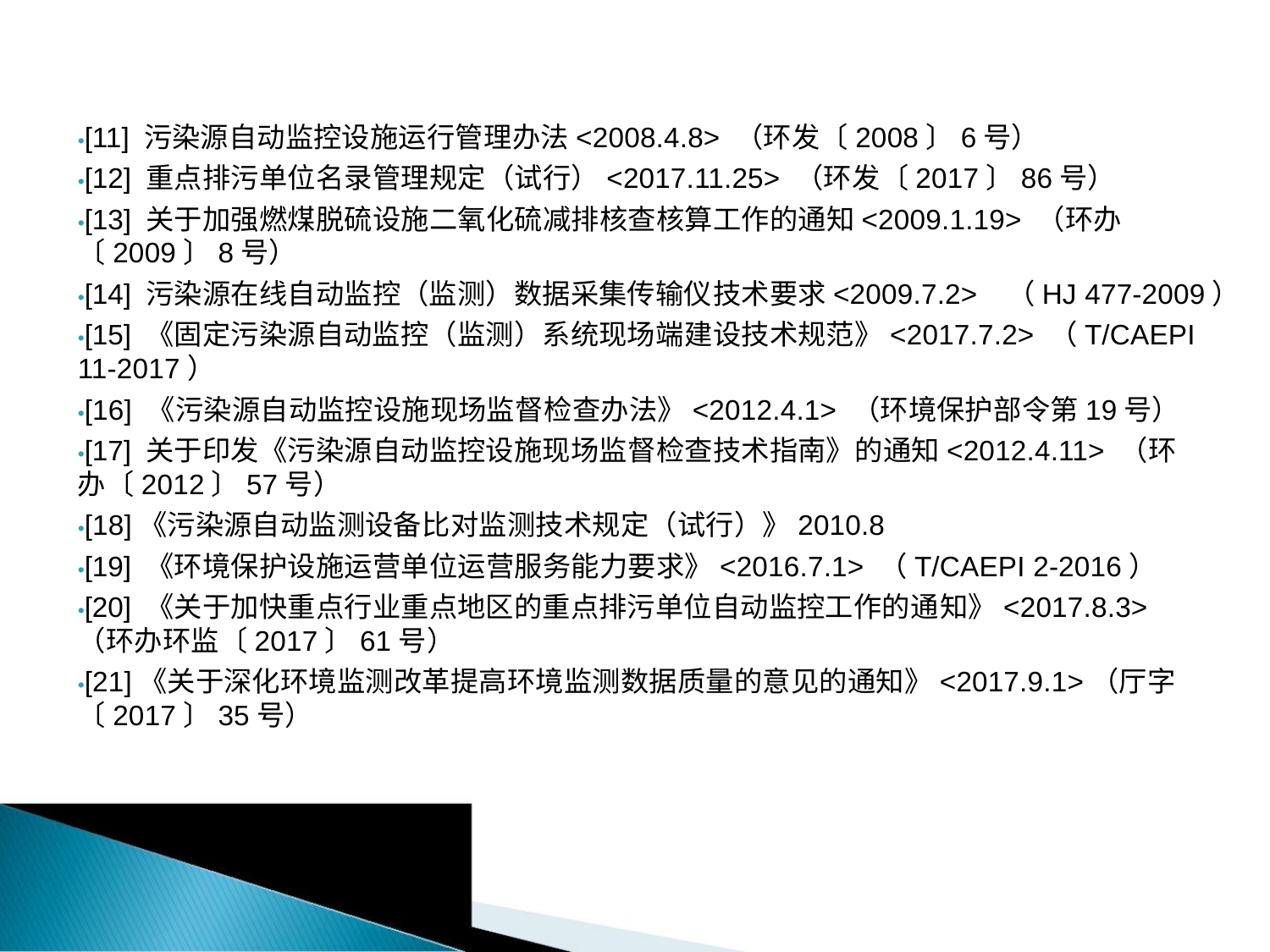

•[11] 污染源自动监控设施运行管理办法<2008.4.8> （环发〔2008〕6号）
•[12] 重点排污单位名录管理规定（试行）<2017.11.25> （环发〔2017〕86号）
•[13] 关于加强燃煤脱硫设施二氧化硫减排核查核算工作的通知<2009.1.19> （环办
〔2009〕8号）
•[14] 污染源在线自动监控（监测）数据采集传输仪技术要求<2009.7.2> （HJ 477-2009）
•[15] 《固定污染源自动监控（监测）系统现场端建设技术规范》<2017.7.2> （T/CAEPI
11-2017）
•[16] 《污染源自动监控设施现场监督检查办法》<2012.4.1> （环境保护部令第19号）
•[17] 关于印发《污染源自动监控设施现场监督检查技术指南》的通知<2012.4.11> （环
办〔2012〕57号）
•[18]《污染源自动监测设备比对监测技术规定（试行）》2010.8
•[19] 《环境保护设施运营单位运营服务能力要求》<2016.7.1> （T/CAEPI 2-2016）
•[20] 《关于加快重点行业重点地区的重点排污单位自动监控工作的通知》<2017.8.3>
（环办环监〔2017〕61号）
•[21]《关于深化环境监测改革提高环境监测数据质量的意见的通知》<2017.9.1>（厅字
〔2017〕35号）